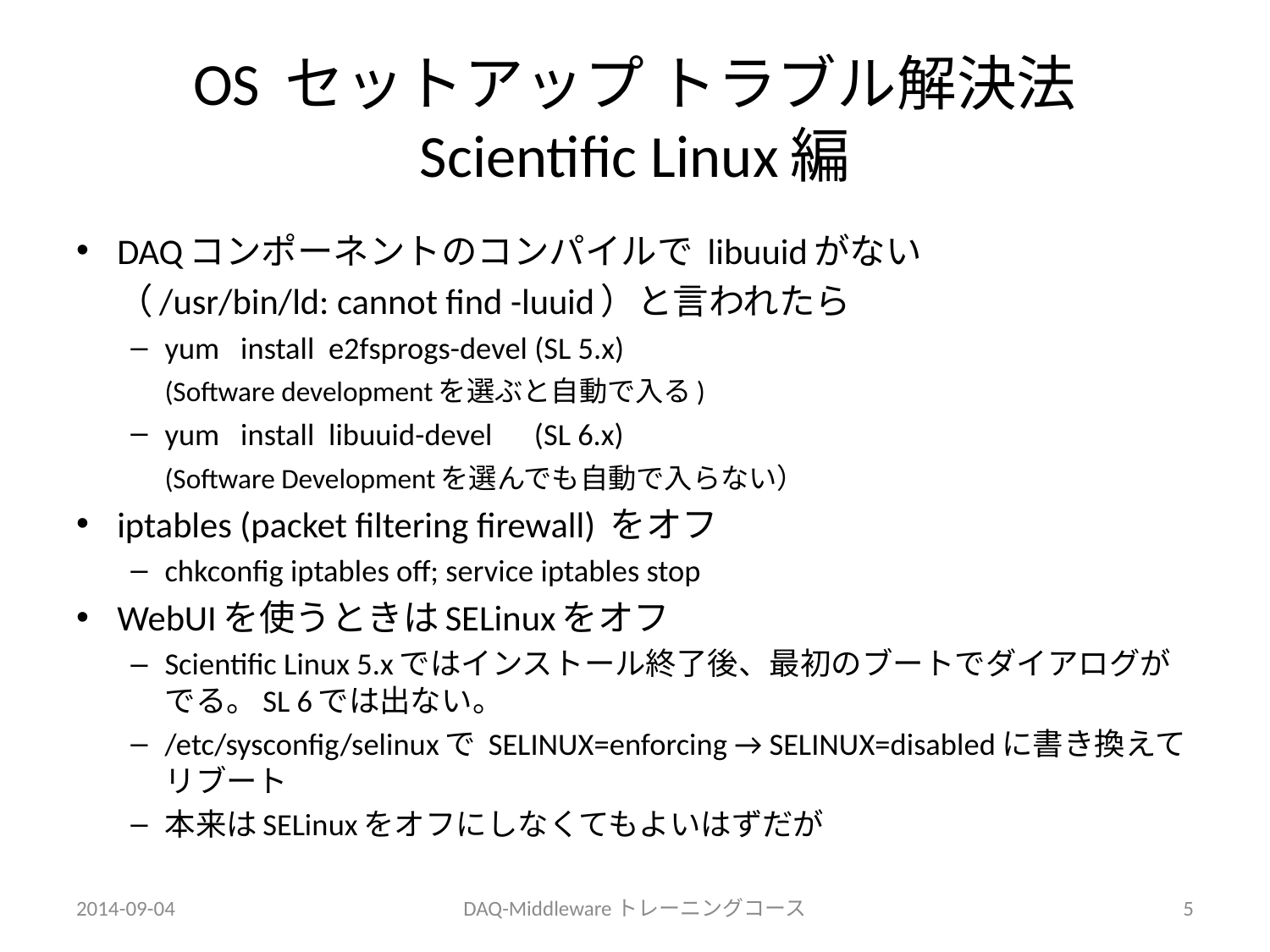

# OS セットアップ トラブル解決法 Scientific Linux編
DAQコンポーネントのコンパイルで libuuidがない
	（/usr/bin/ld: cannot find -luuid）と言われたら
yum   install  e2fsprogs-devel (SL 5.x)
	(Software developmentを選ぶと自動で入る)
yum   install  libuuid-devel      (SL 6.x)
	(Software Developmentを選んでも自動で入らない）
iptables (packet filtering firewall) をオフ
chkconfig iptables off; service iptables stop
WebUIを使うときはSELinuxをオフ
Scientific Linux 5.xではインストール終了後、最初のブートでダイアログがでる。SL 6では出ない。
/etc/sysconfig/selinuxで SELINUX=enforcing → SELINUX=disabledに書き換えてリブート
本来はSELinuxをオフにしなくてもよいはずだが
2014-09-04
DAQ-Middlewareトレーニングコース
5